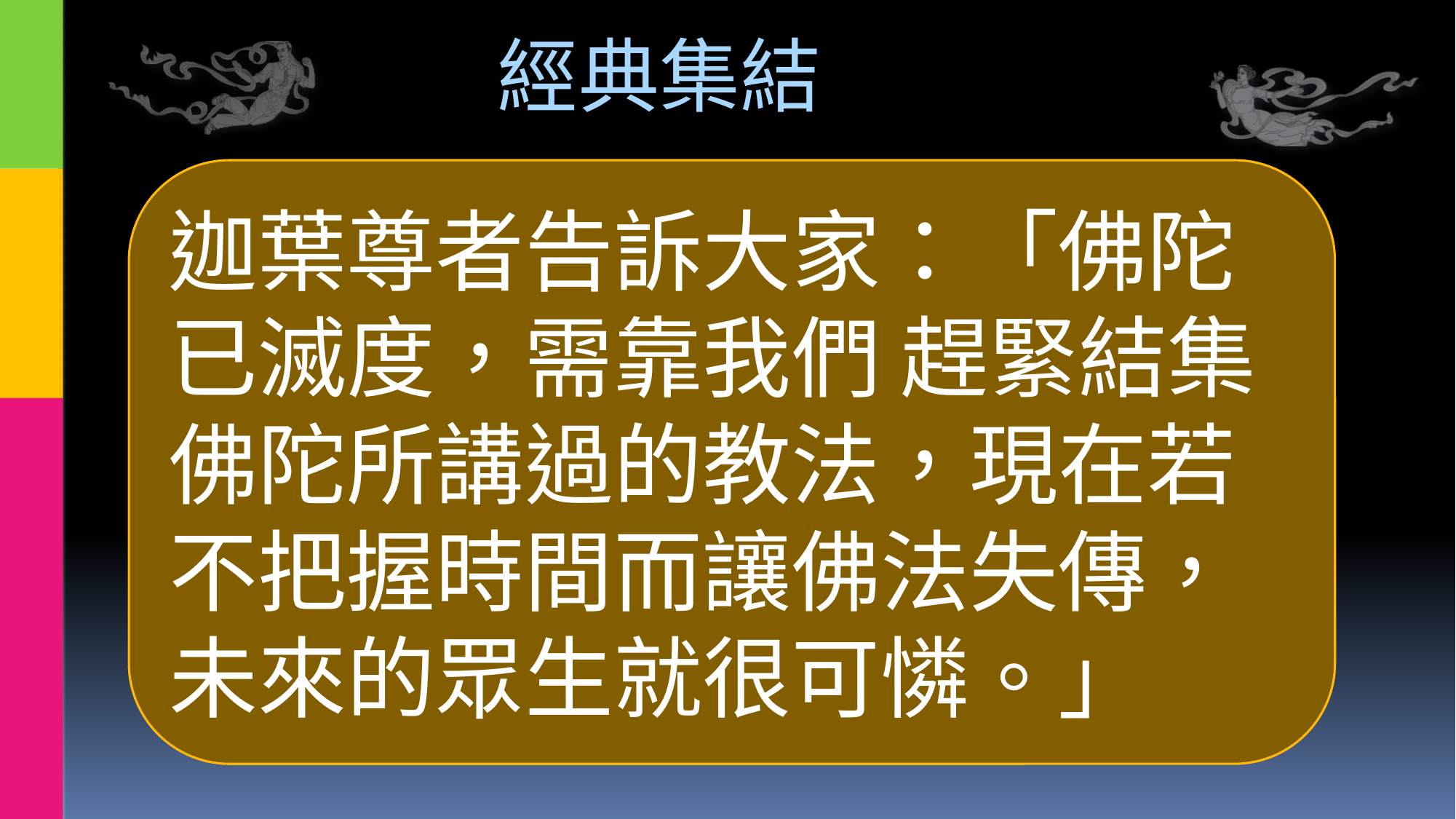

經典集結
迦葉尊者告訴大家：「佛陀已滅度，需靠我們 趕緊結集佛陀所講過的教法，現在若不把握時間而讓佛法失傳，未來的眾生就很可憐。」